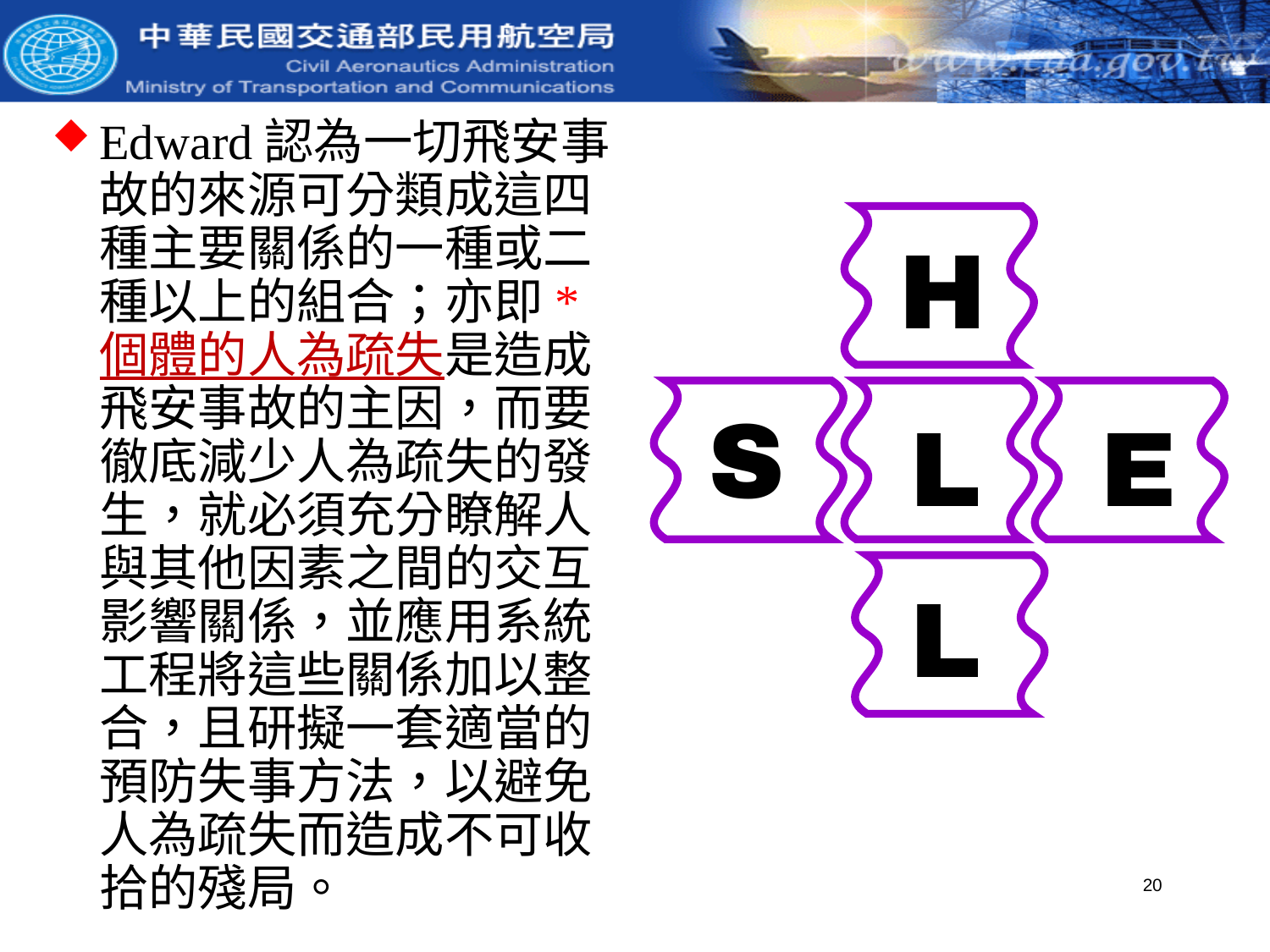

Edward認為一切飛安事故的來源可分類成這四種主要關係的一種或二種以上的組合；亦即*個體的人為疏失是造成飛安事故的主因，而要徹底減少人為疏失的發生，就必須充分瞭解人與其他因素之間的交互影響關係，並應用系統工程將這些關係加以整合，且研擬一套適當的預防失事方法，以避免人為疏失而造成不可收拾的殘局。

H

S
L
E

L